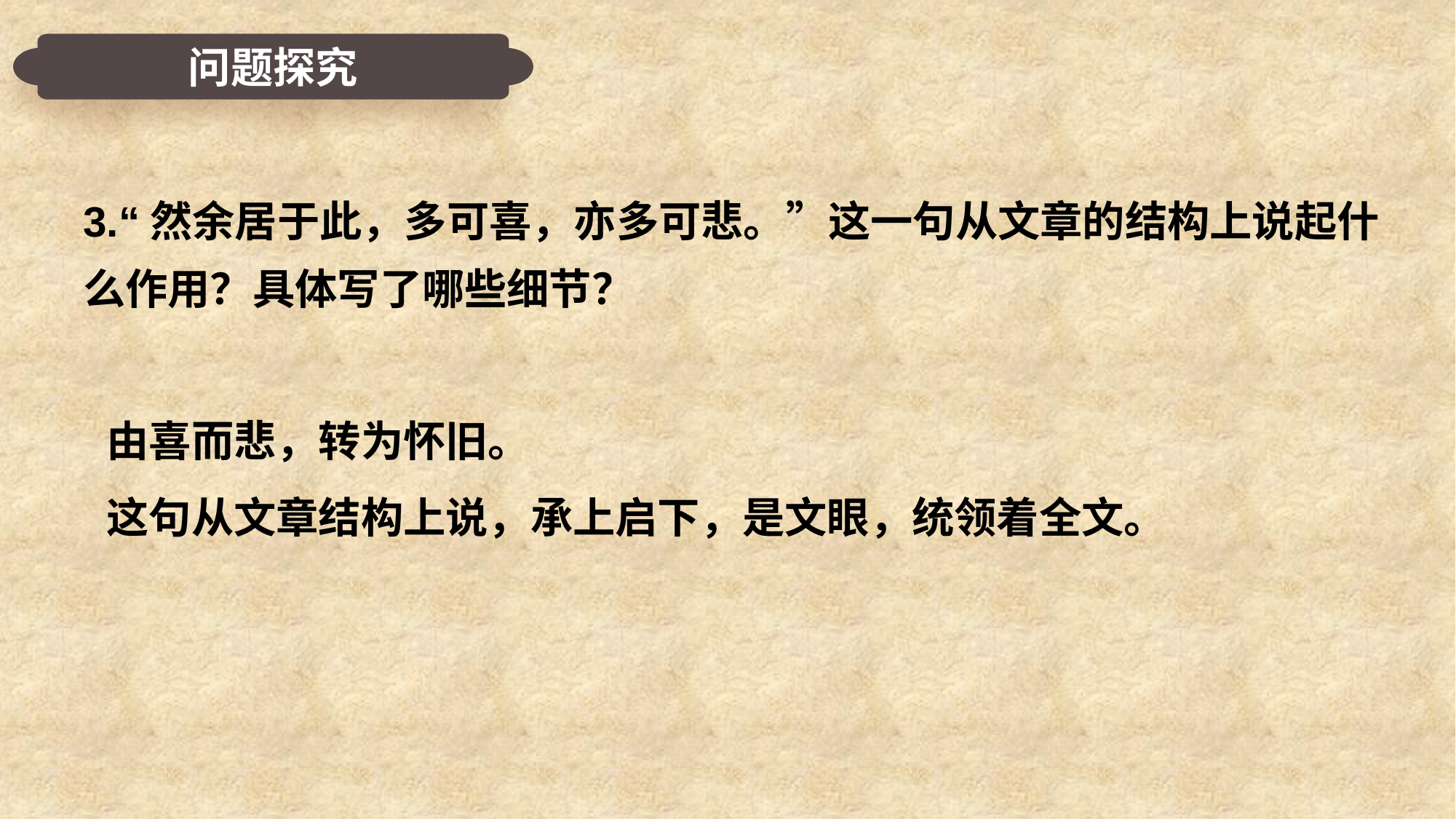

问题探究
3.“然余居于此，多可喜，亦多可悲。”这一句从文章的结构上说起什么作用？具体写了哪些细节？
由喜而悲，转为怀旧。
这句从文章结构上说，承上启下，是文眼，统领着全文。